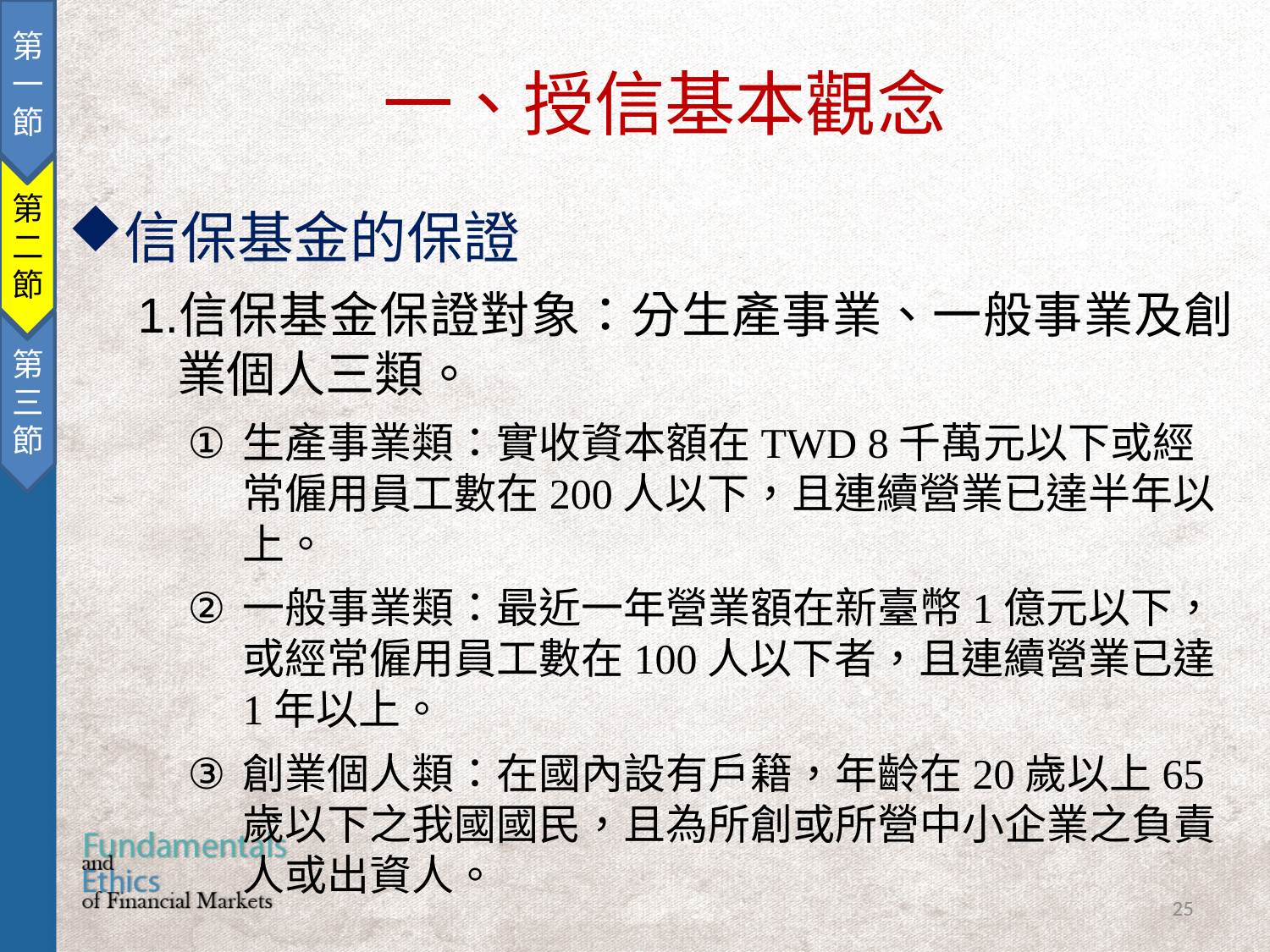

第一節
第二節
第三節
一、授信基本觀念
信保基金的保證
信保基金保證對象：分生產事業、一般事業及創業個人三類。
生產事業類：實收資本額在TWD 8千萬元以下或經常僱用員工數在200人以下，且連續營業已達半年以上。
一般事業類：最近一年營業額在新臺幣1億元以下，或經常僱用員工數在100人以下者，且連續營業已達1年以上。
創業個人類：在國內設有戶籍，年齡在20歲以上65歲以下之我國國民，且為所創或所營中小企業之負責人或出資人。
25